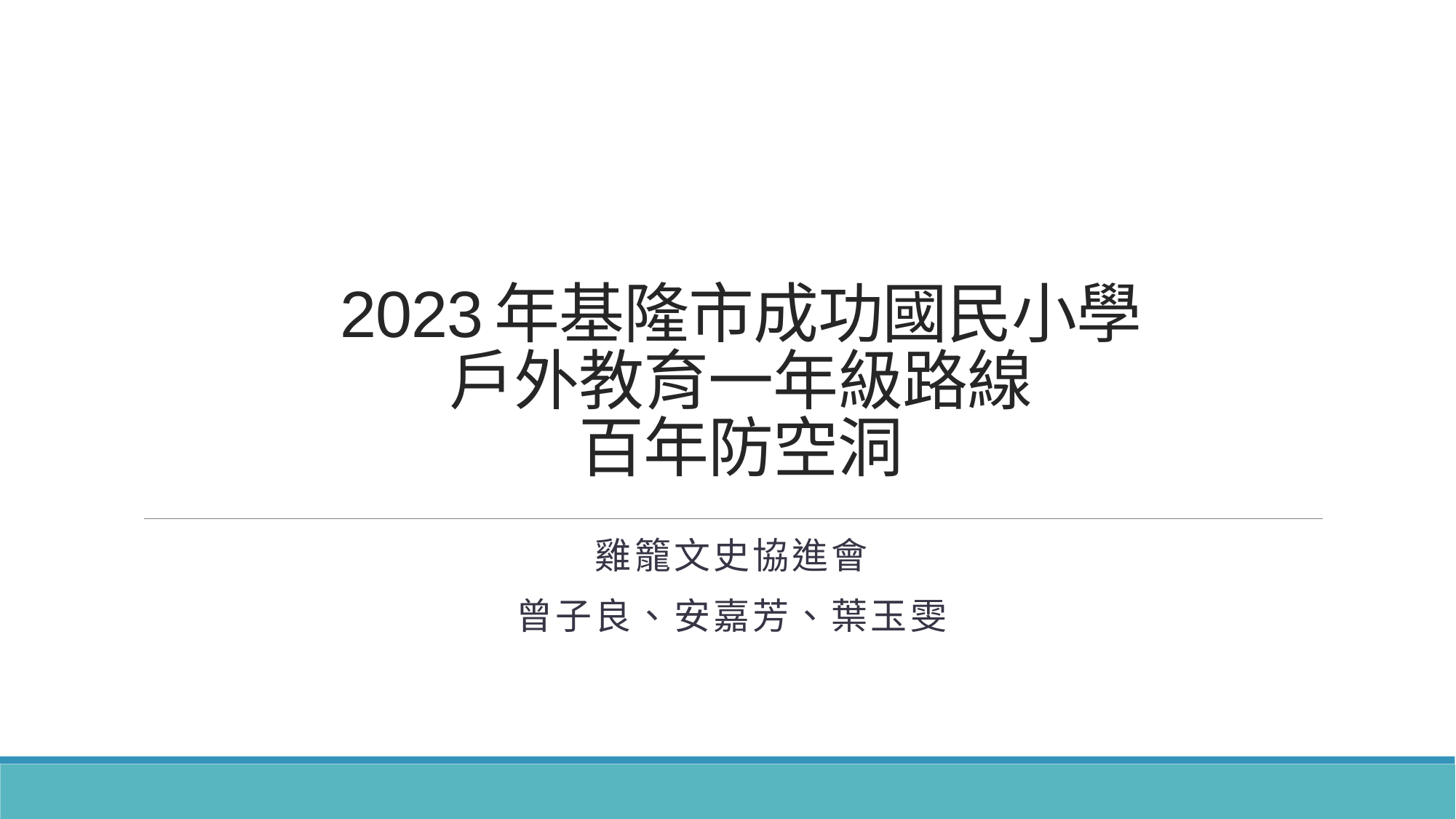

# 2023年基隆市成功國民小學 戶外教育一年級路線 百年防空洞
雞籠文史協進會
曾子良、安嘉芳、葉玉雯